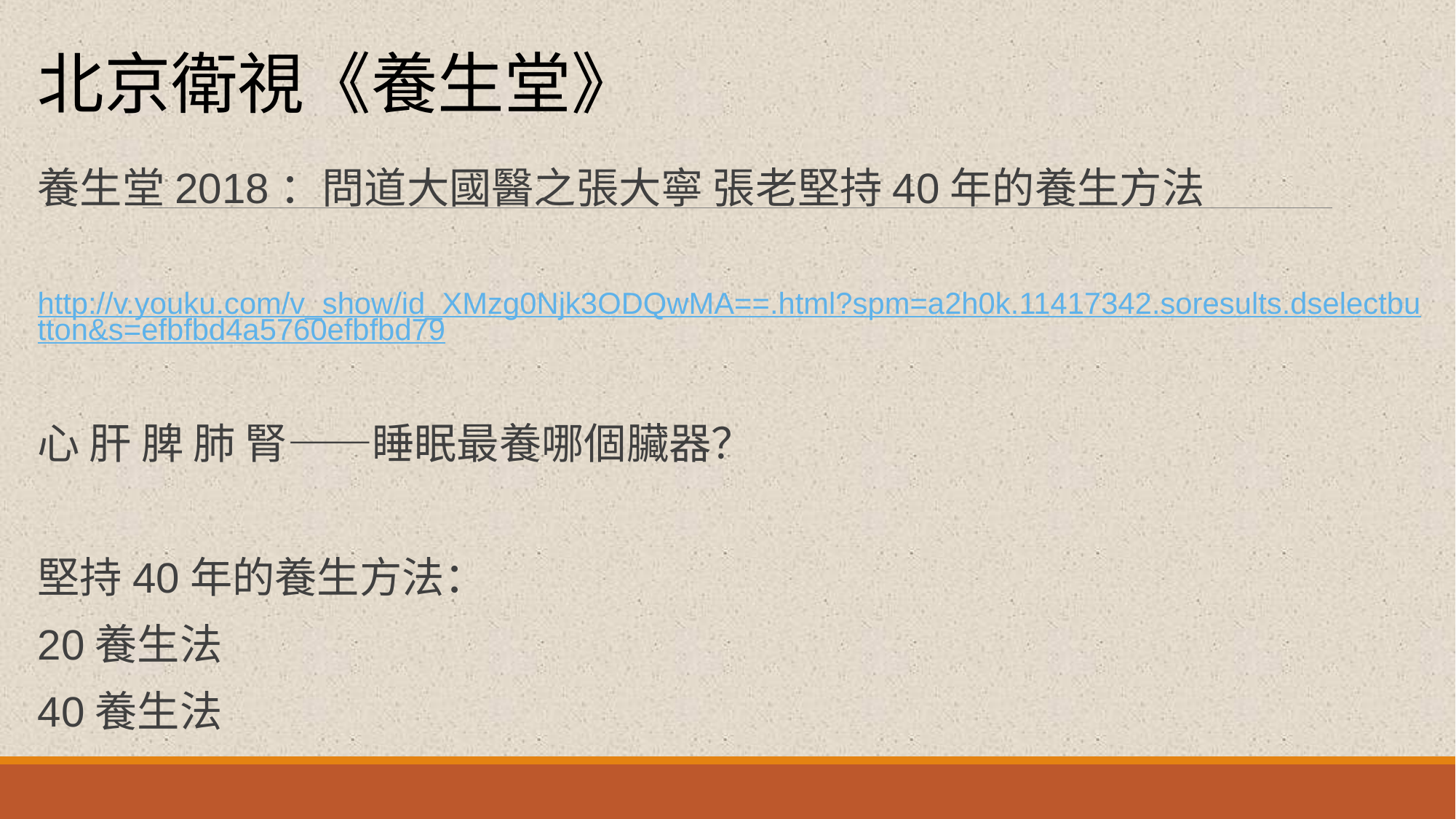

北京衛視《養生堂》
養生堂2018：問道大國醫之張大寧 張老堅持40年的養生方法

http://v.youku.com/v_show/id_XMzg0Njk3ODQwMA==.html?spm=a2h0k.11417342.soresults.dselectbutton&s=efbfbd4a5760efbfbd79

心 肝 脾 肺 腎——睡眠最養哪個臟器？

堅持40年的養生方法：
20養生法
40養生法